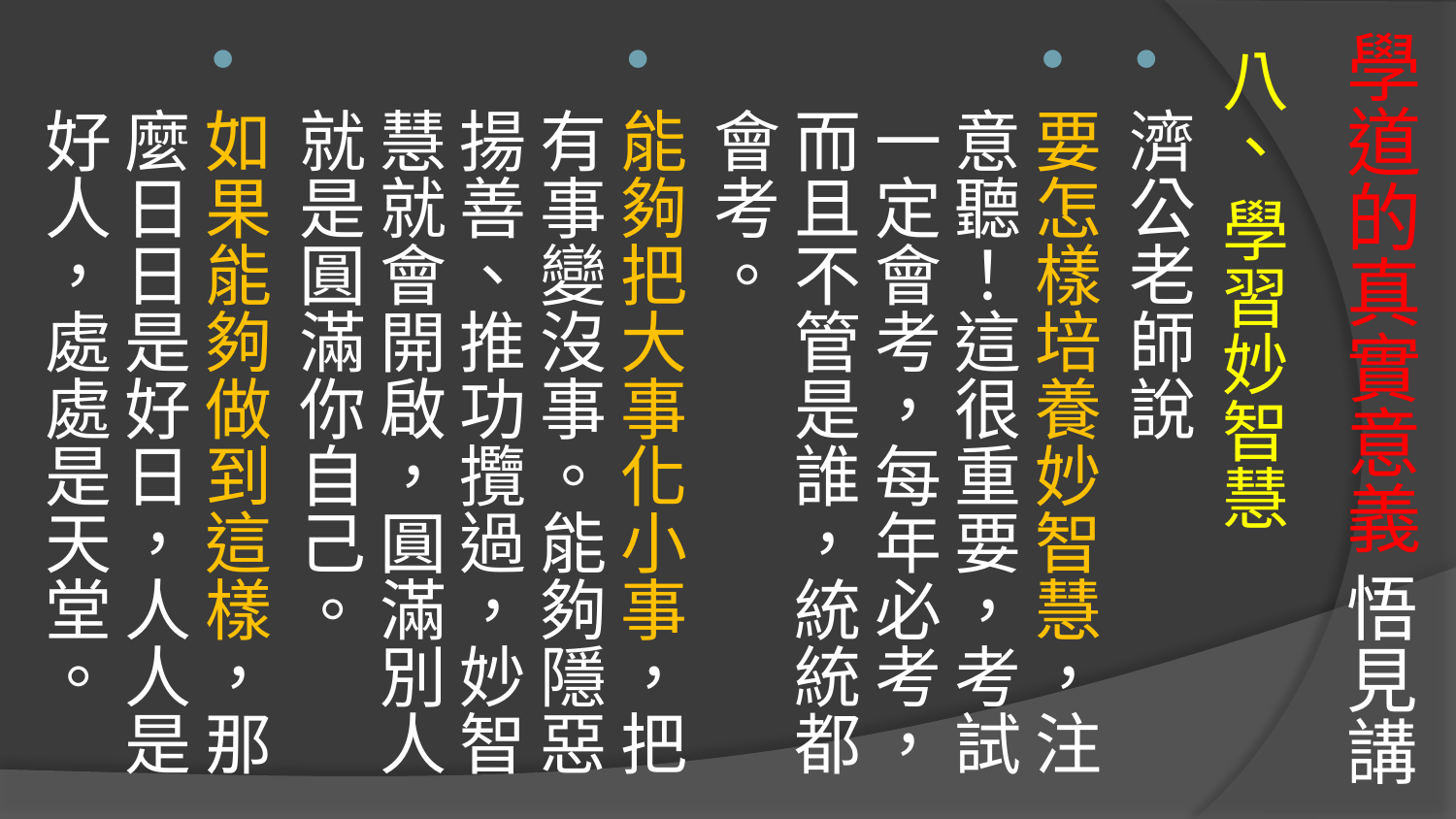

# 學道的真實意義 悟見講
八、 學習妙智慧
濟公老師說
要怎樣培養妙智慧，注意聽！這很重要，考試一定會考，每年必考，而且不管是誰，統統都會考。
能夠把大事化小事，把有事變沒事。能夠隱惡揚善、推功攬過，妙智慧就會開啟，圓滿別人就是圓滿你自己。
如果能夠做到這樣，那麼日日是好日，人人是好人，處處是天堂。